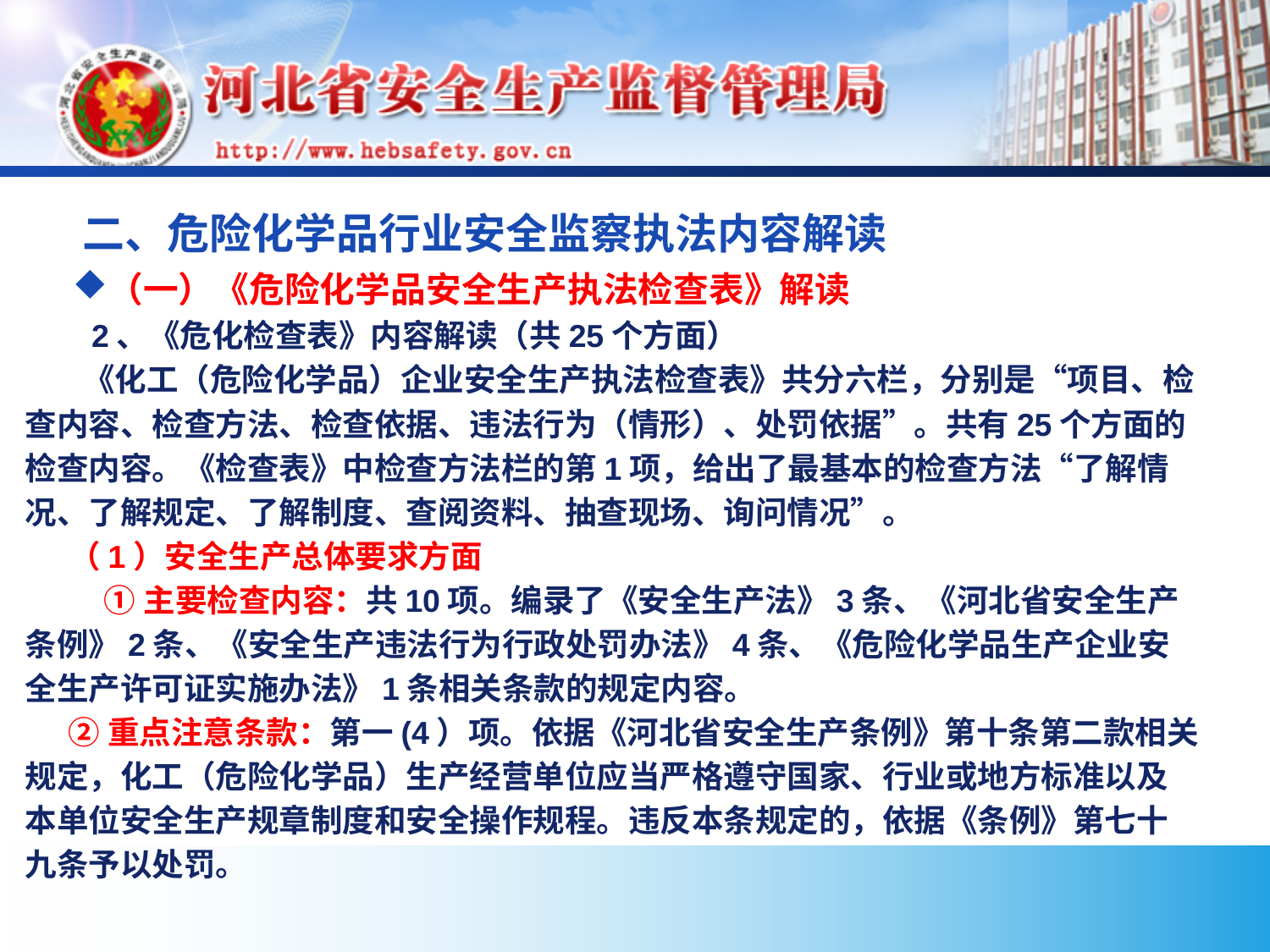

# 二、危险化学品行业安全监察执法内容解读
（一）《危险化学品安全生产执法检查表》解读
       2、《危化检查表》内容解读（共25个方面）
       《化工（危险化学品）企业安全生产执法检查表》共分六栏，分别是“项目、检查内容、检查方法、检查依据、违法行为（情形）、处罚依据”。共有25个方面的检查内容。《检查表》中检查方法栏的第1项，给出了最基本的检查方法“了解情况、了解规定、了解制度、查阅资料、抽查现场、询问情况”。
     （1）安全生产总体要求方面
           ①主要检查内容：共10项。编录了《安全生产法》3条、《河北省安全生产条例》2条、《安全生产违法行为行政处罚办法》4条、《危险化学品生产企业安全生产许可证实施办法》1条相关条款的规定内容。
      ②重点注意条款：第一(4）项。依据《河北省安全生产条例》第十条第二款相关规定，化工（危险化学品）生产经营单位应当严格遵守国家、行业或地方标准以及本单位安全生产规章制度和安全操作规程。违反本条规定的，依据《条例》第七十九条予以处罚。